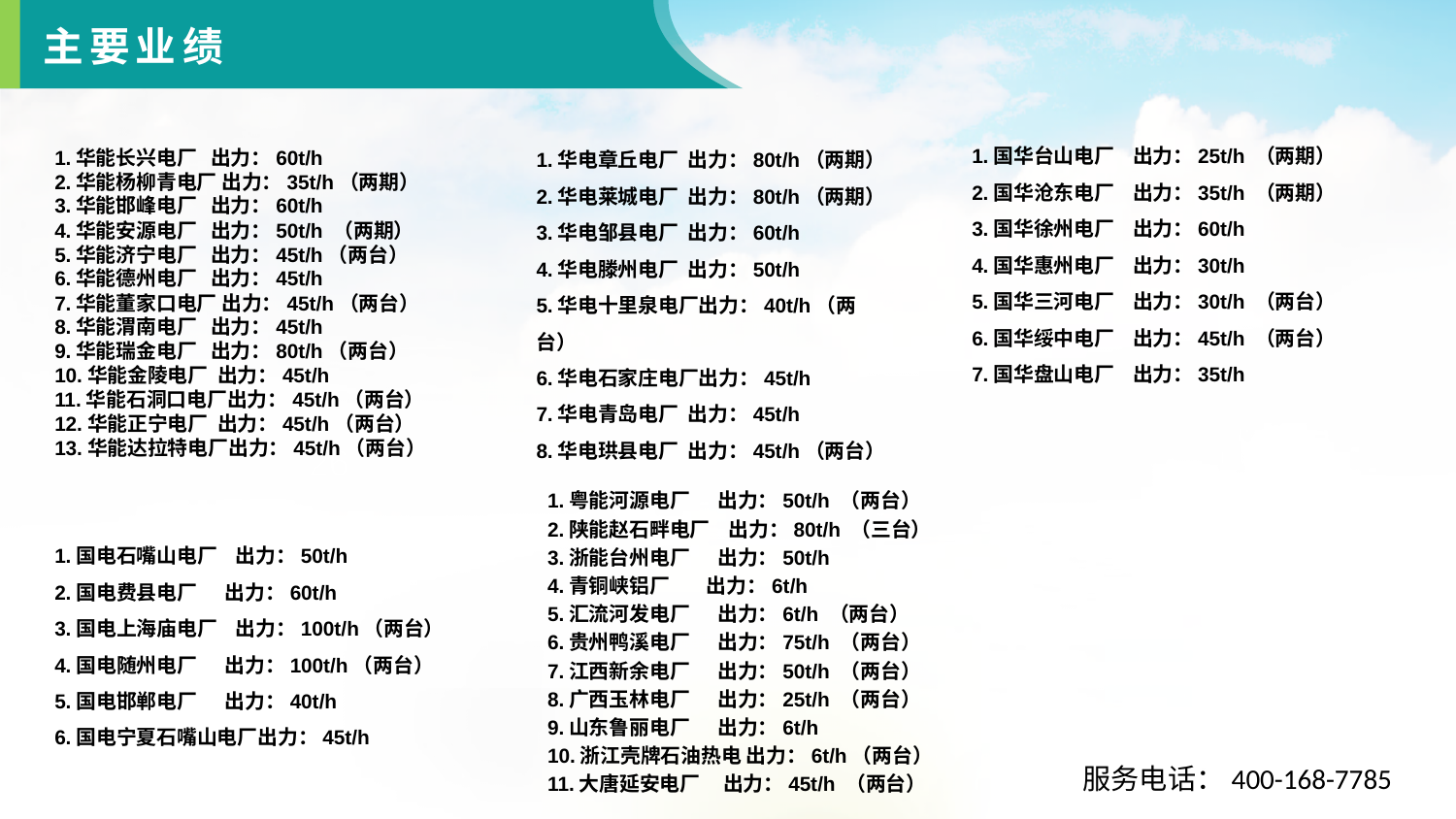

主要业绩

1.国华台山电厂    出力：25t/h （两期）
2.国华沧东电厂    出力：35t/h （两期）
3.国华徐州电厂    出力：60t/h
4.国华惠州电厂    出力：30t/h
5.国华三河电厂    出力：30t/h （两台）
6.国华绥中电厂    出力：45t/h （两台）
7.国华盘山电厂    出力：35t/h
1.华电章丘电厂  出力：80t/h（两期）
2.华电莱城电厂  出力：80t/h（两期）
3.华电邹县电厂  出力：60t/h
4.华电滕州电厂  出力：50t/h
5.华电十里泉电厂出力：40t/h（两台）
6.华电石家庄电厂出力：45t/h
7.华电青岛电厂  出力：45t/h
8.华电珙县电厂  出力：45t/h（两台）

1.华能长兴电厂   出力：60t/h
2.华能杨柳青电厂 出力：35t/h（两期）
3.华能邯峰电厂   出力：60t/h
4.华能安源电厂   出力：50t/h （两期）
5.华能济宁电厂   出力：45t/h（两台）
6.华能德州电厂   出力：45t/h
7.华能董家口电厂 出力：45t/h（两台）
8.华能渭南电厂   出力：45t/h
9.华能瑞金电厂   出力：80t/h（两台）
10.华能金陵电厂  出力：45t/h
11.华能石洞口电厂出力：45t/h（两台）
12.华能正宁电厂  出力：45t/h（两台）
13.华能达拉特电厂出力：45t/h（两台）
26

1.粤能河源电厂      出力：50t/h （两台）
2.陕能赵石畔电厂    出力：80t/h （三台）
3.浙能台州电厂      出力：50t/h
4.青铜峡铝厂        出力：6t/h
5.汇流河发电厂      出力：6t/h （两台）
6.贵州鸭溪电厂      出力：75t/h （两台）
7.江西新余电厂      出力：50t/h （两台）
8.广西玉林电厂      出力：25t/h （两台）
9.山东鲁丽电厂      出力：6t/h
10.浙江壳牌石油热电 出力：6t/h（两台）
11.大唐延安电厂     出力：45t/h （两台）
1.国电石嘴山电厂    出力：50t/h
2.国电费县电厂      出力：60t/h
3.国电上海庙电厂    出力：100t/h（两台）
4.国电随州电厂      出力：100t/h（两台）
5.国电邯郸电厂      出力：40t/h
6.国电宁夏石嘴山电厂出力：45t/h

服务电话：400-168-7785